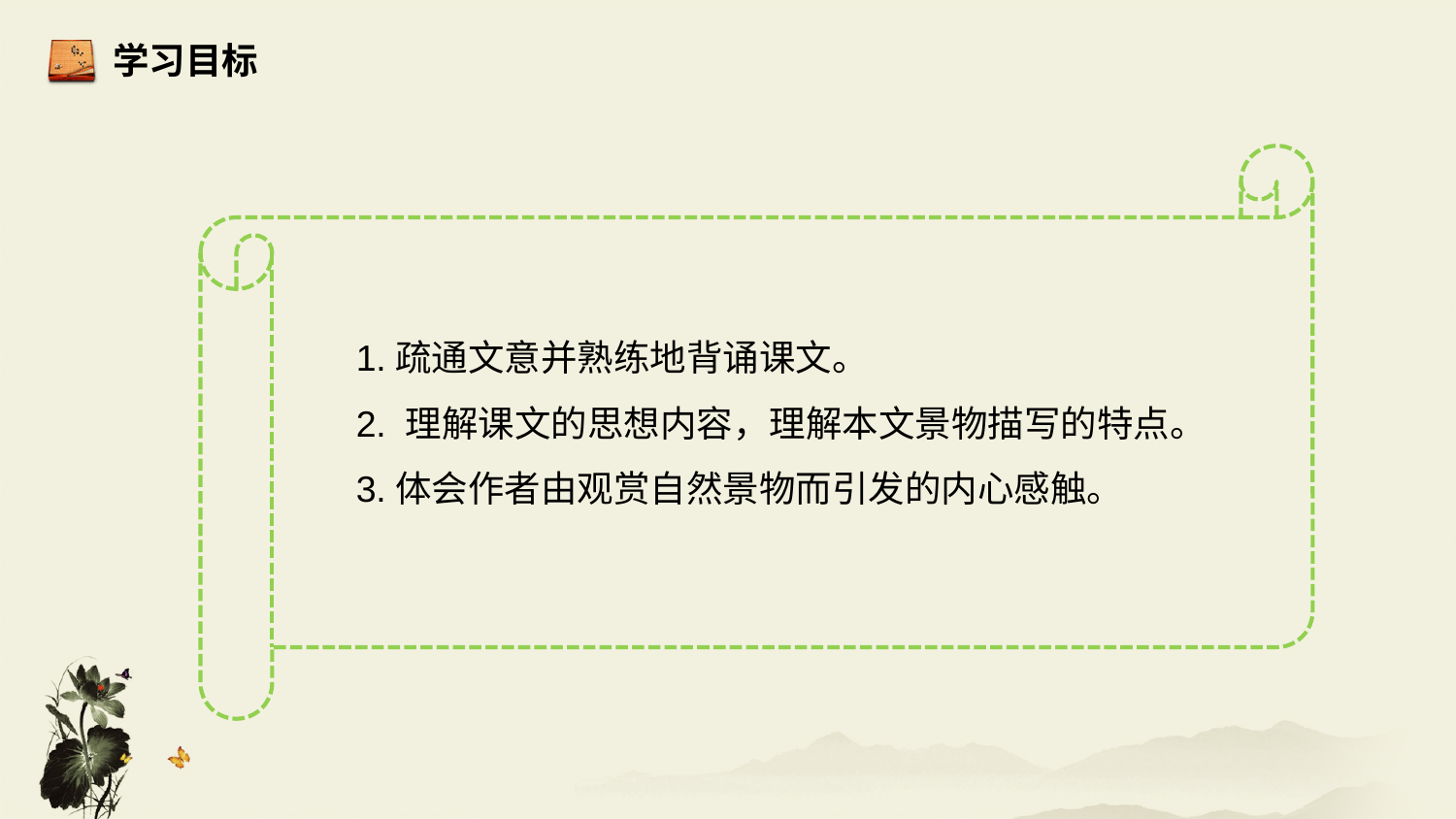

学习目标

1.疏通文意并熟练地背诵课文。
2. 理解课文的思想内容，理解本文景物描写的特点。
3.体会作者由观赏自然景物而引发的内心感触。